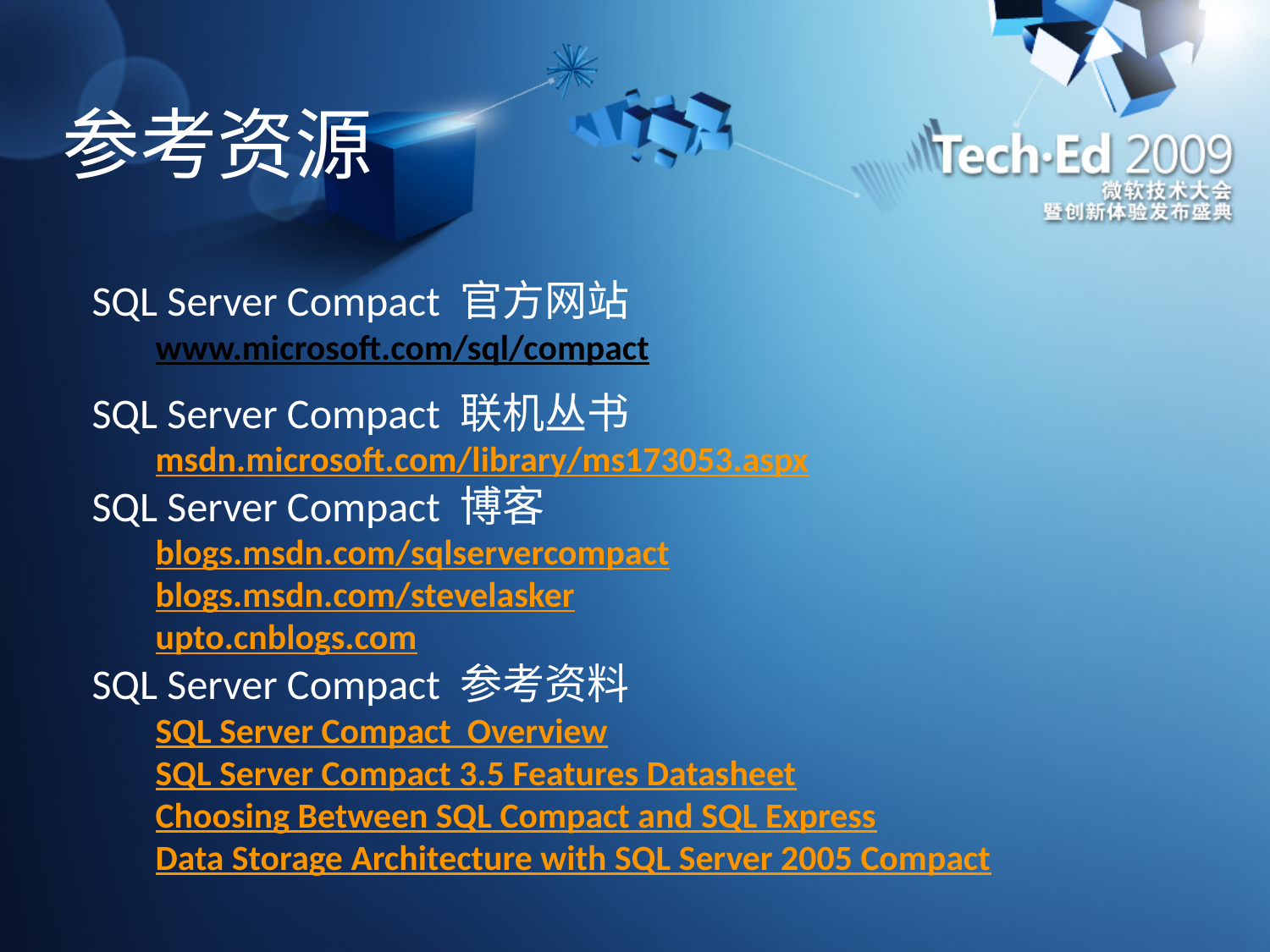

# 参考资源
SQL Server Compact 官方网站
www.microsoft.com/sql/compact
SQL Server Compact 联机丛书
msdn.microsoft.com/library/ms173053.aspx
SQL Server Compact 博客
blogs.msdn.com/sqlservercompact
blogs.msdn.com/stevelasker
upto.cnblogs.com
SQL Server Compact 参考资料
SQL Server Compact  Overview
SQL Server Compact 3.5 Features Datasheet
Choosing Between SQL Compact and SQL Express
Data Storage Architecture with SQL Server 2005 Compact